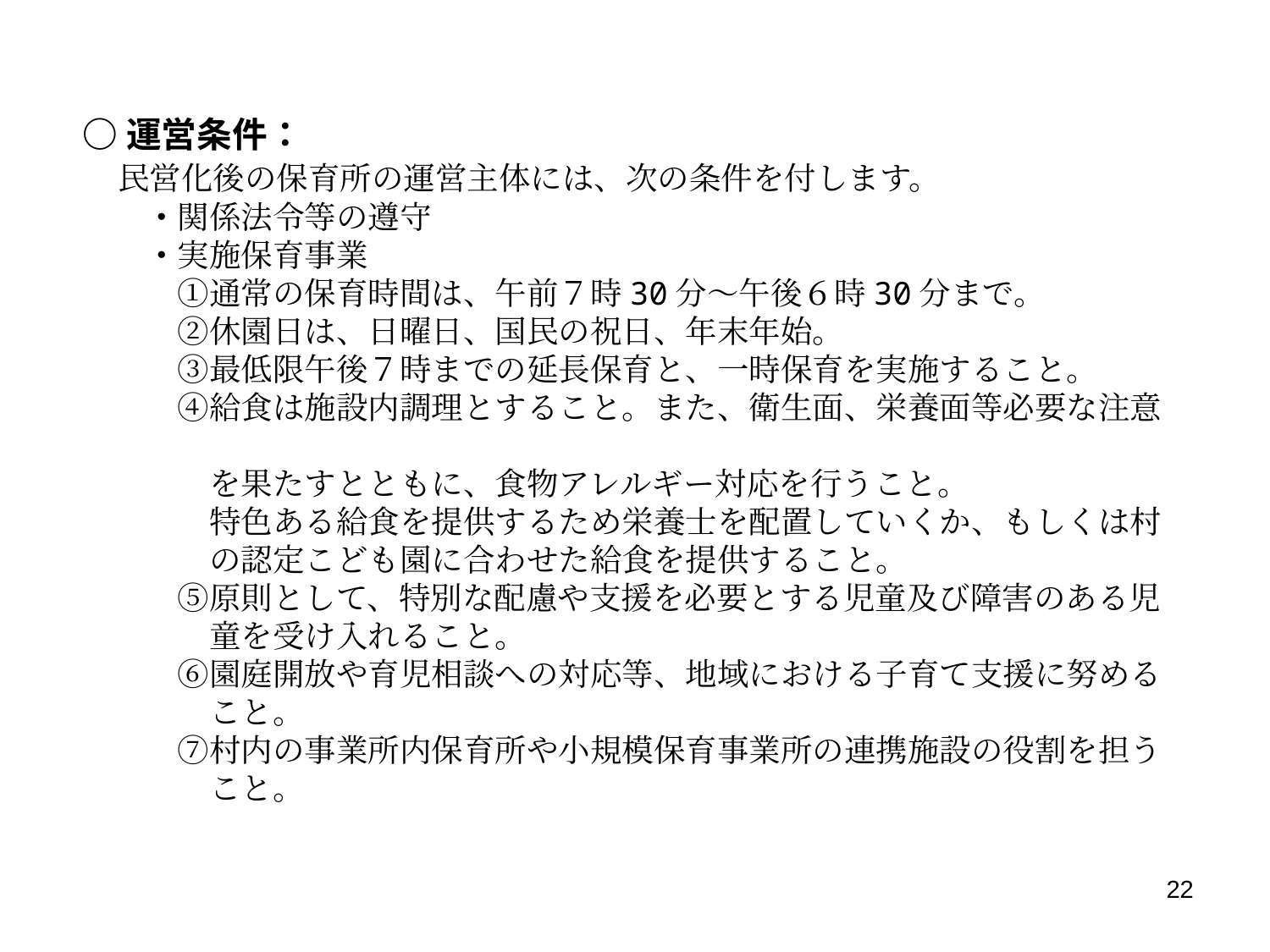

○運営条件：
　民営化後の保育所の運営主体には、次の条件を付します。
　　・関係法令等の遵守
　　・実施保育事業
　　　①通常の保育時間は、午前７時30分～午後６時30分まで。
　　　②休園日は、日曜日、国民の祝日、年末年始。
　　　③最低限午後７時までの延長保育と、一時保育を実施すること。
　　　④給食は施設内調理とすること。また、衛生面、栄養面等必要な注意
　　　　を果たすとともに、食物アレルギー対応を行うこと。
　　　　特色ある給食を提供するため栄養士を配置していくか、もしくは村
　　　　の認定こども園に合わせた給食を提供すること。
　　　⑤原則として、特別な配慮や支援を必要とする児童及び障害のある児
　　　　童を受け入れること。
　　　⑥園庭開放や育児相談への対応等、地域における子育て支援に努める
　　　　こと。
　　　⑦村内の事業所内保育所や小規模保育事業所の連携施設の役割を担う
　　　　こと。

22